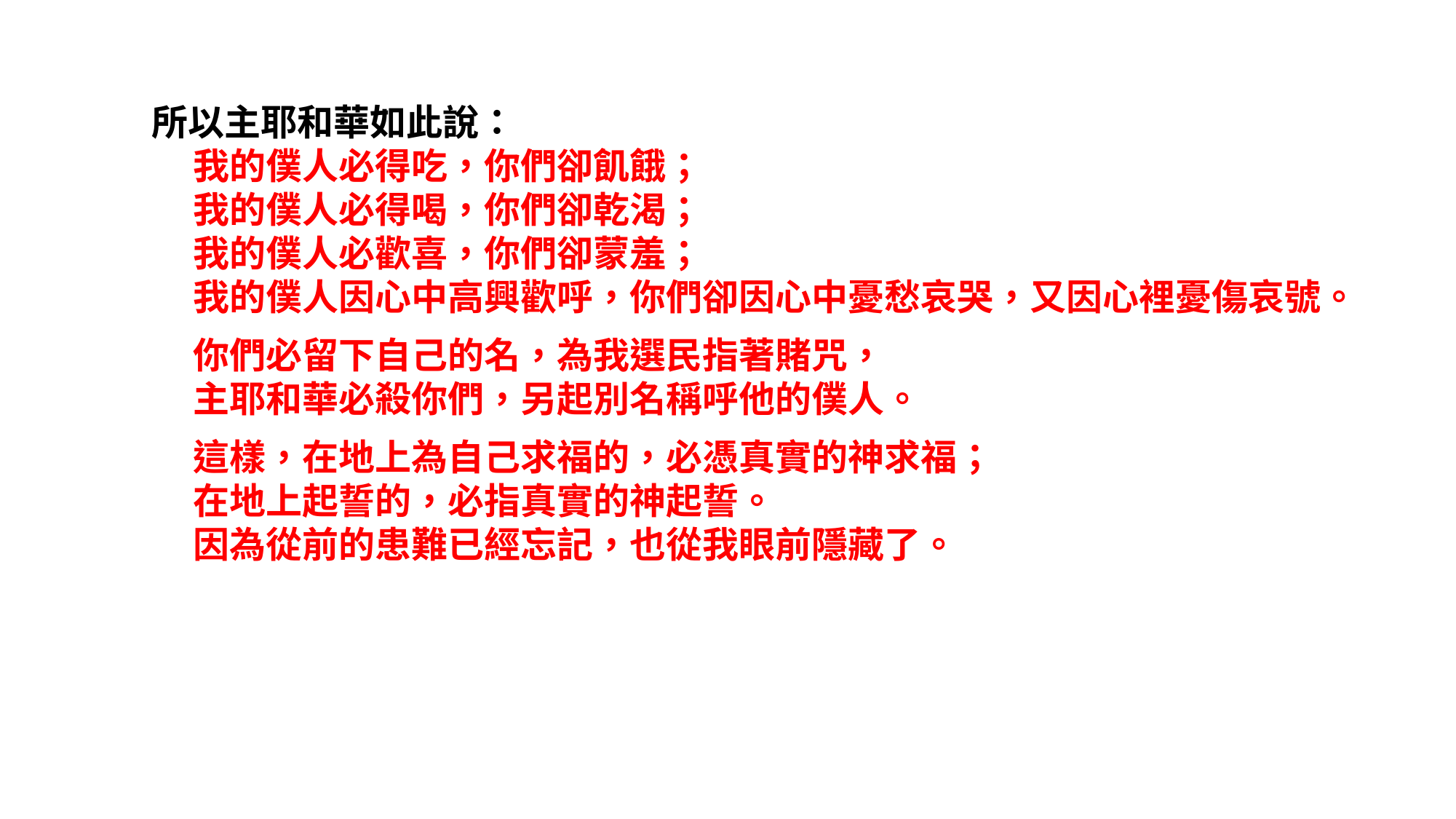

所以主耶和華如此說：
我的僕人必得吃，你們卻飢餓；
我的僕人必得喝，你們卻乾渴；
我的僕人必歡喜，你們卻蒙羞；
我的僕人因心中高興歡呼，你們卻因心中憂愁哀哭，又因心裡憂傷哀號。

你們必留下自己的名，為我選民指著賭咒，
主耶和華必殺你們，另起別名稱呼他的僕人。

這樣，在地上為自己求福的，必憑真實的神求福；
在地上起誓的，必指真實的神起誓。
因為從前的患難已經忘記，也從我眼前隱藏了。